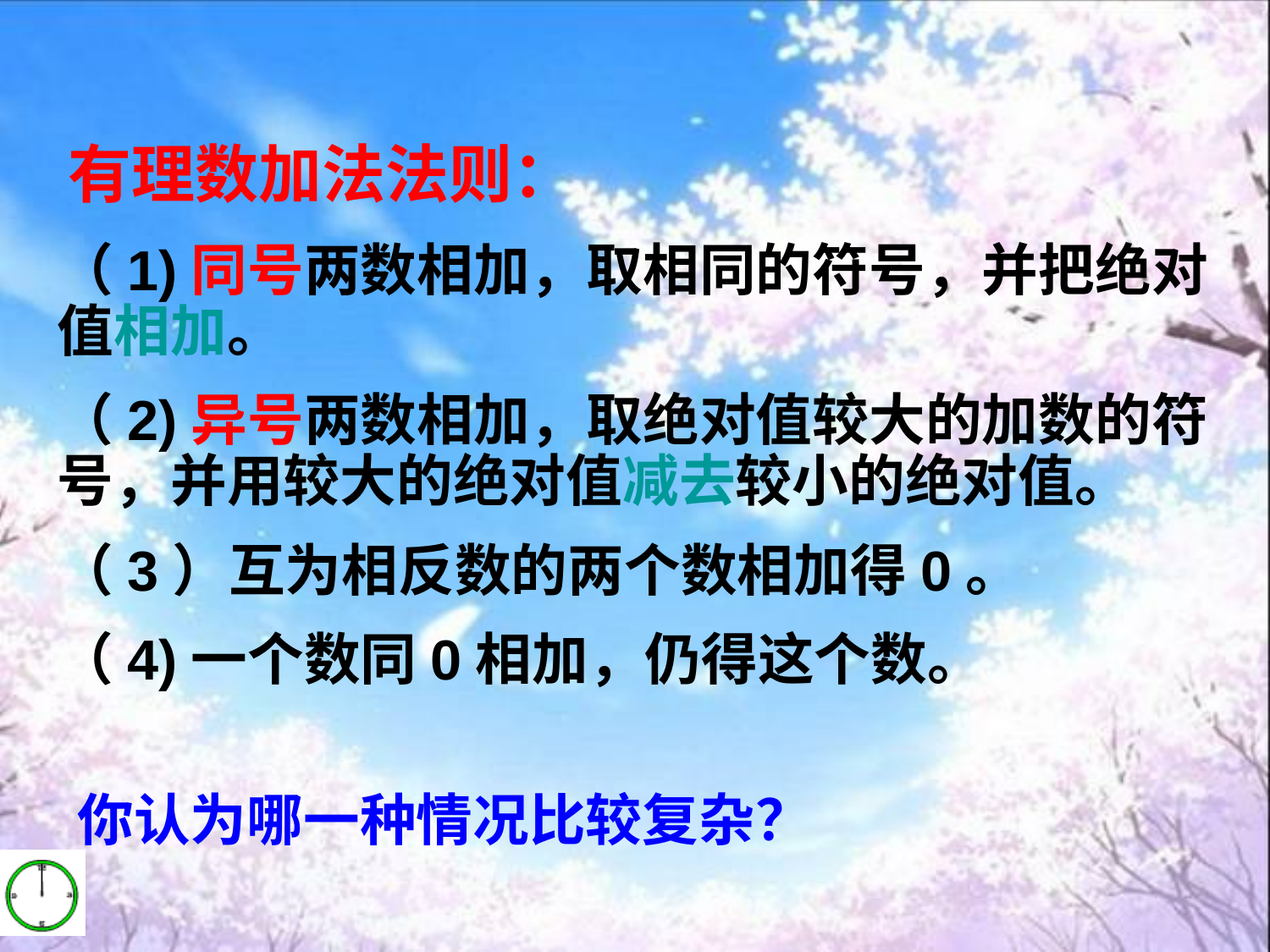

有理数加法法则：
（1)同号两数相加，取相同的符号，并把绝对值相加。
（2)异号两数相加，取绝对值较大的加数的符号，并用较大的绝对值减去较小的绝对值。
（3）互为相反数的两个数相加得0。
（4)一个数同0相加，仍得这个数。

你认为哪一种情况比较复杂？